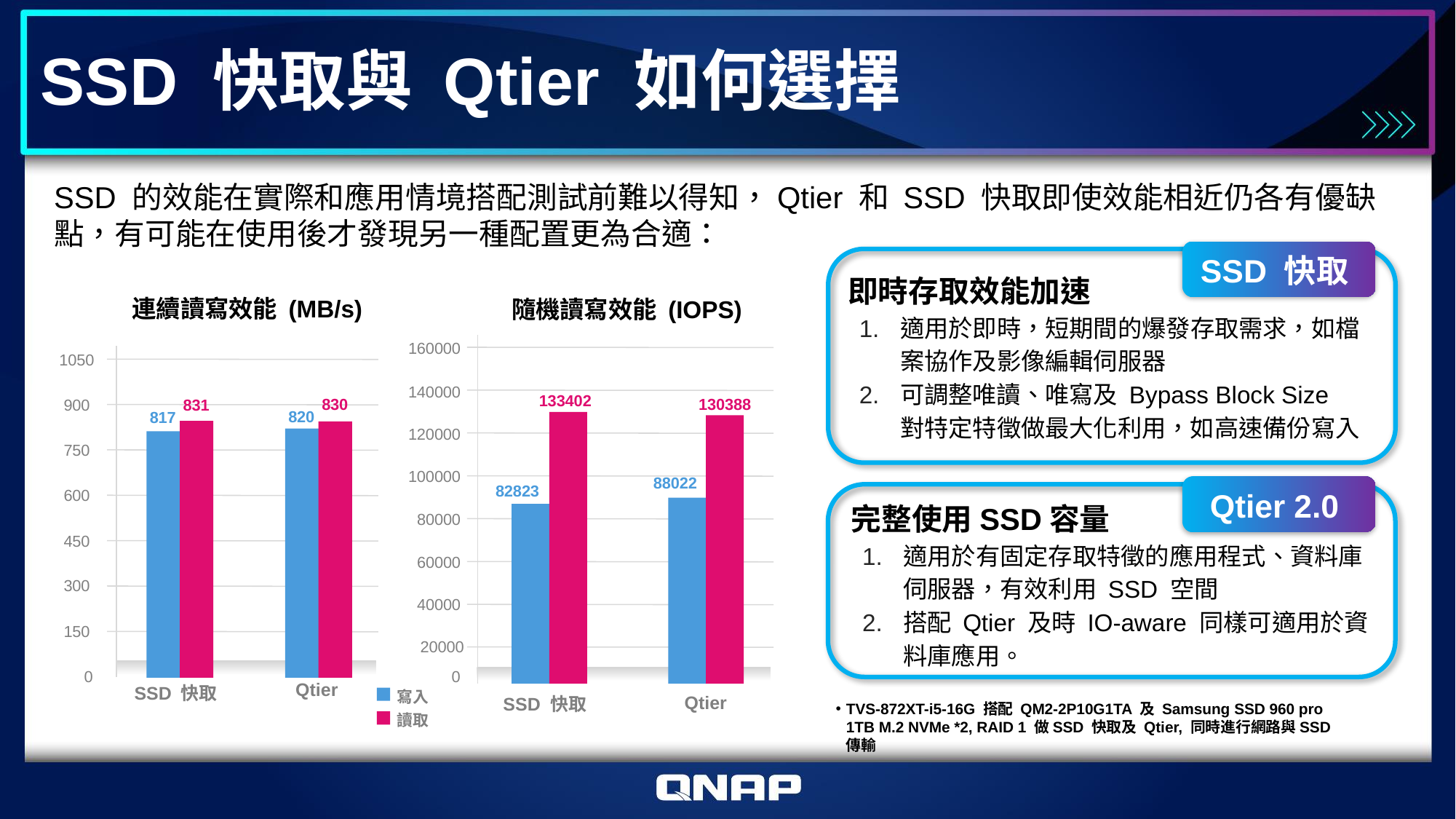

# SSD 快取與 Qtier 如何選擇
SSD 的效能在實際和應用情境搭配測試前難以得知，Qtier 和 SSD 快取即使效能相近仍各有優缺點，有可能在使用後才發現另一種配置更為合適：

SSD 快取

即時存取效能加速
適用於即時，短期間的爆發存取需求，如檔案協作及影像編輯伺服器
可調整唯讀、唯寫及 Bypass Block Size 對特定特徵做最大化利用，如高速備份寫入

連續讀寫效能 (MB/s)
1050
900

750
600
450

300
150
0
Qtier
SSD 快取
隨機讀寫效能 (IOPS)
160000
140000

120000
100000

80000

60000

40000
20000
0
Qtier
SSD 快取
133402
130388
830
831
820
817
88022
82823

Qtier 2.0

完整使用SSD容量
適用於有固定存取特徵的應用程式、資料庫伺服器，有效利用 SSD 空間
搭配 Qtier 及時 IO-aware 同樣可適用於資料庫應用。
寫入
讀取

TVS-872XT-i5-16G 搭配 QM2-2P10G1TA 及 Samsung SSD 960 pro 1TB M.2 NVMe *2, RAID 1 做SSD 快取及 Qtier, 同時進行網路與SSD傳輸
TVS-872XT-i5-16G with QM2-2P10G1TA and Samsung SSD 960 pro 1TB M.2 NVMe *2, RAID 1 , compare SSD cache and  Qtier, running Network and SSD transfer at the same time